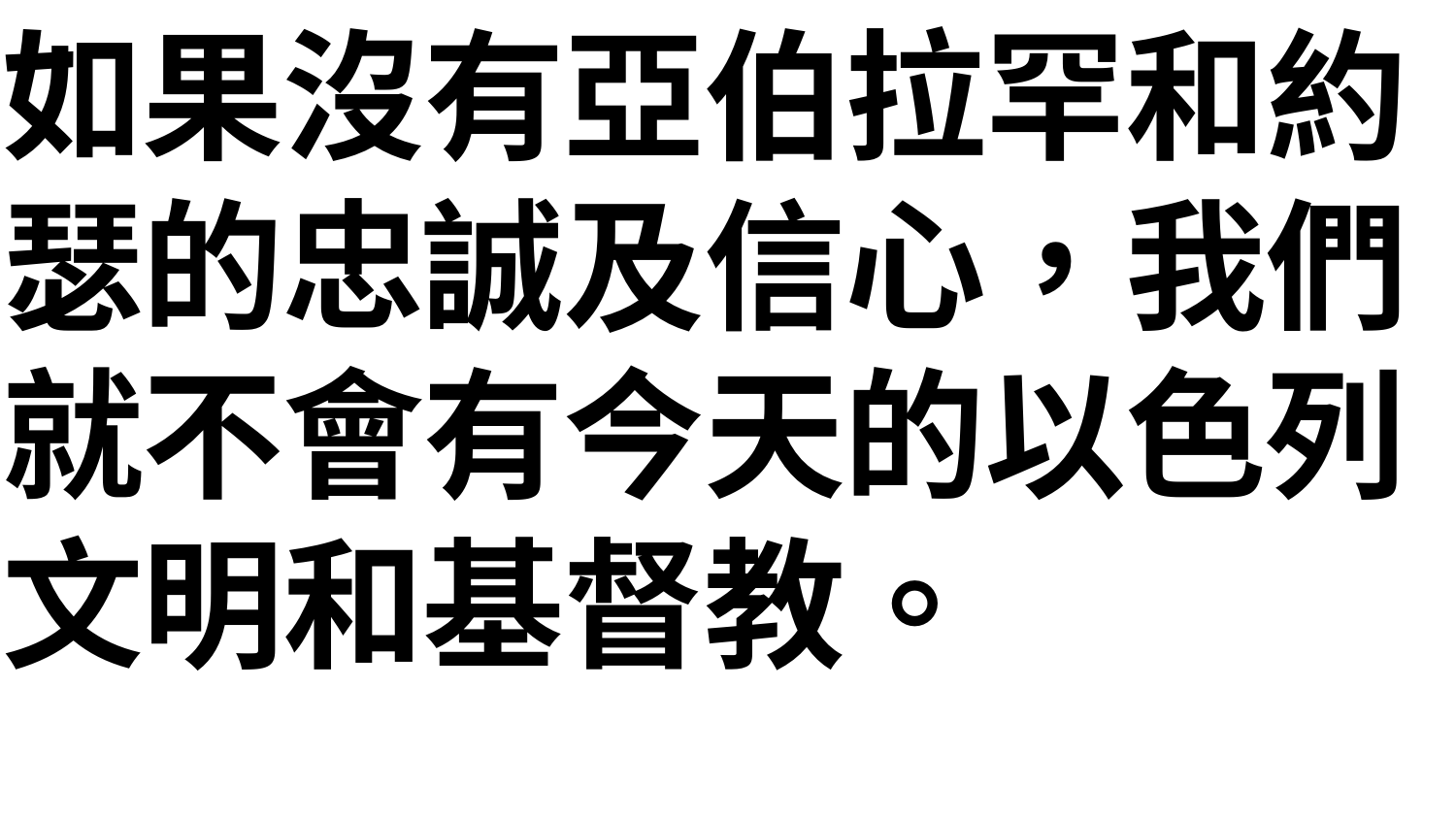

如果沒有亞伯拉罕和約瑟的忠誠及信心，我們就不會有今天的以色列文明和基督教。